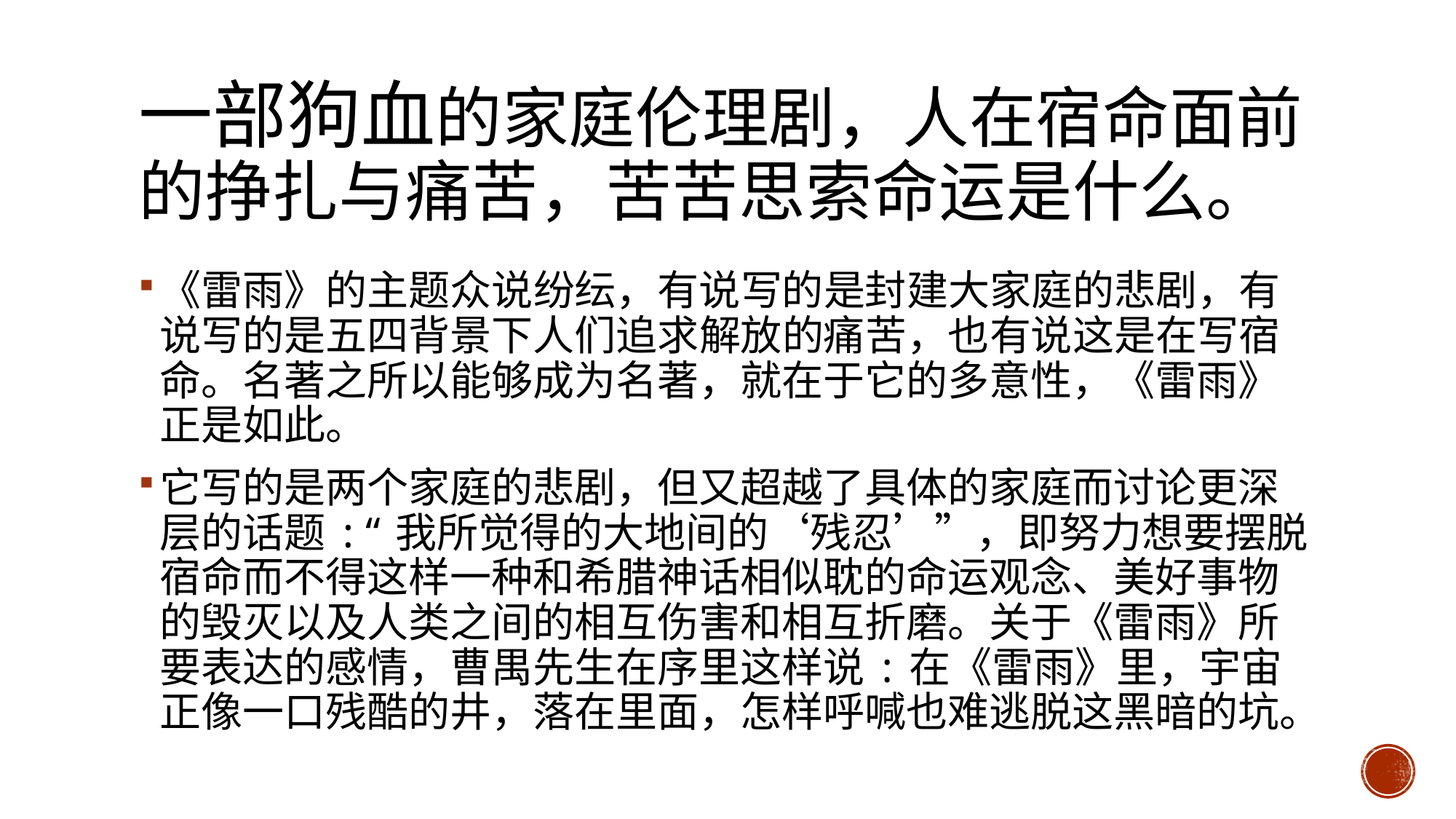

# 一部狗血的家庭伦理剧，人在宿命面前的挣扎与痛苦，苦苦思索命运是什么。
《雷雨》的主题众说纷纭，有说写的是封建大家庭的悲剧，有说写的是五四背景下人们追求解放的痛苦，也有说这是在写宿命。名著之所以能够成为名著，就在于它的多意性，《雷雨》正是如此。
它写的是两个家庭的悲剧，但又超越了具体的家庭而讨论更深层的话题:“我所觉得的大地间的‘残忍’”，即努力想要摆脱宿命而不得这样一种和希腊神话相似耽的命运观念、美好事物的毁灭以及人类之间的相互伤害和相互折磨。关于《雷雨》所要表达的感情，曹禺先生在序里这样说:在《雷雨》里，宇宙正像一口残酷的井，落在里面，怎样呼喊也难逃脱这黑暗的坑。